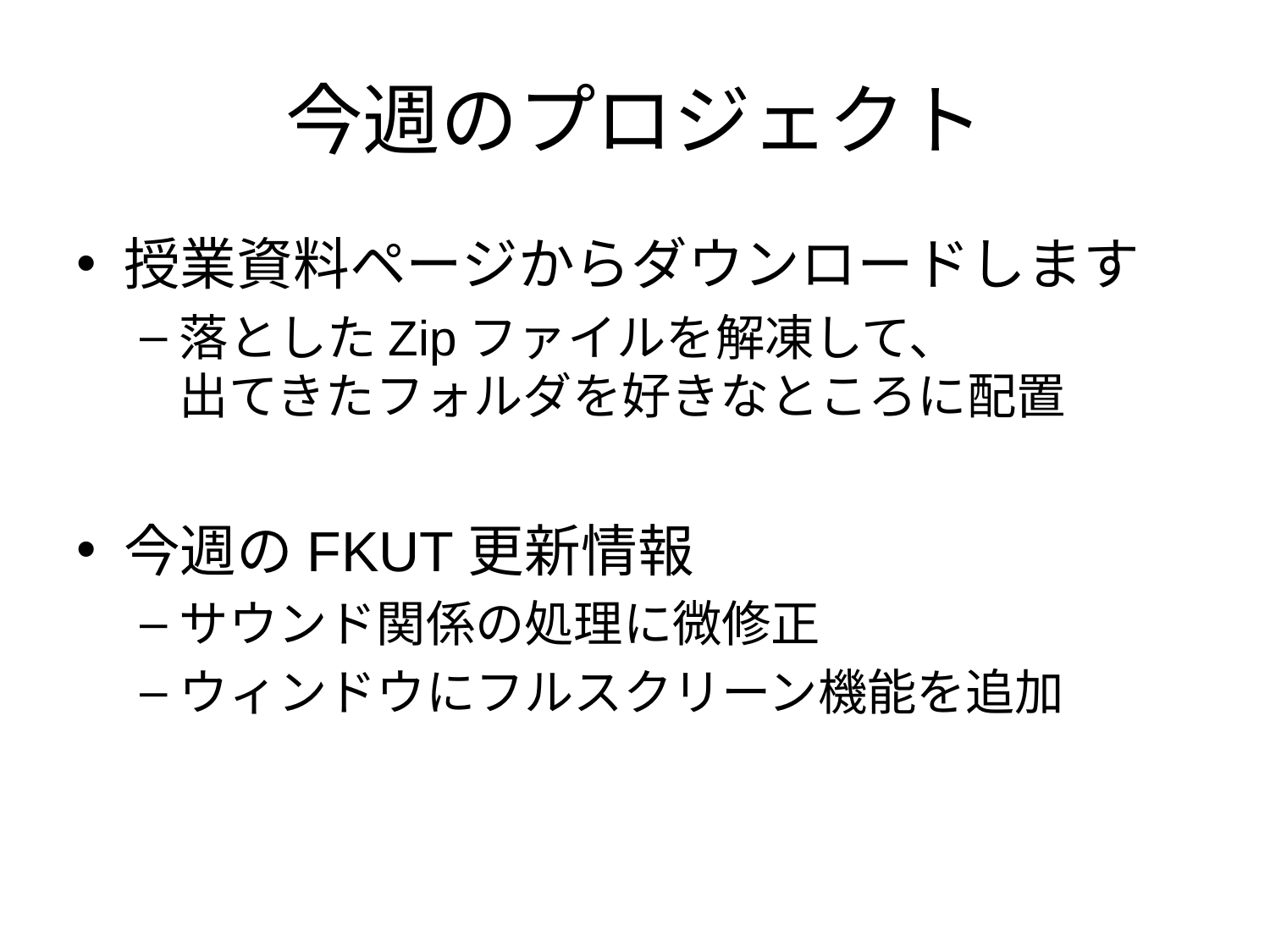

# 今週のプロジェクト
授業資料ページからダウンロードします
落としたZipファイルを解凍して、
出てきたフォルダを好きなところに配置

今週のFKUT更新情報
サウンド関係の処理に微修正
ウィンドウにフルスクリーン機能を追加